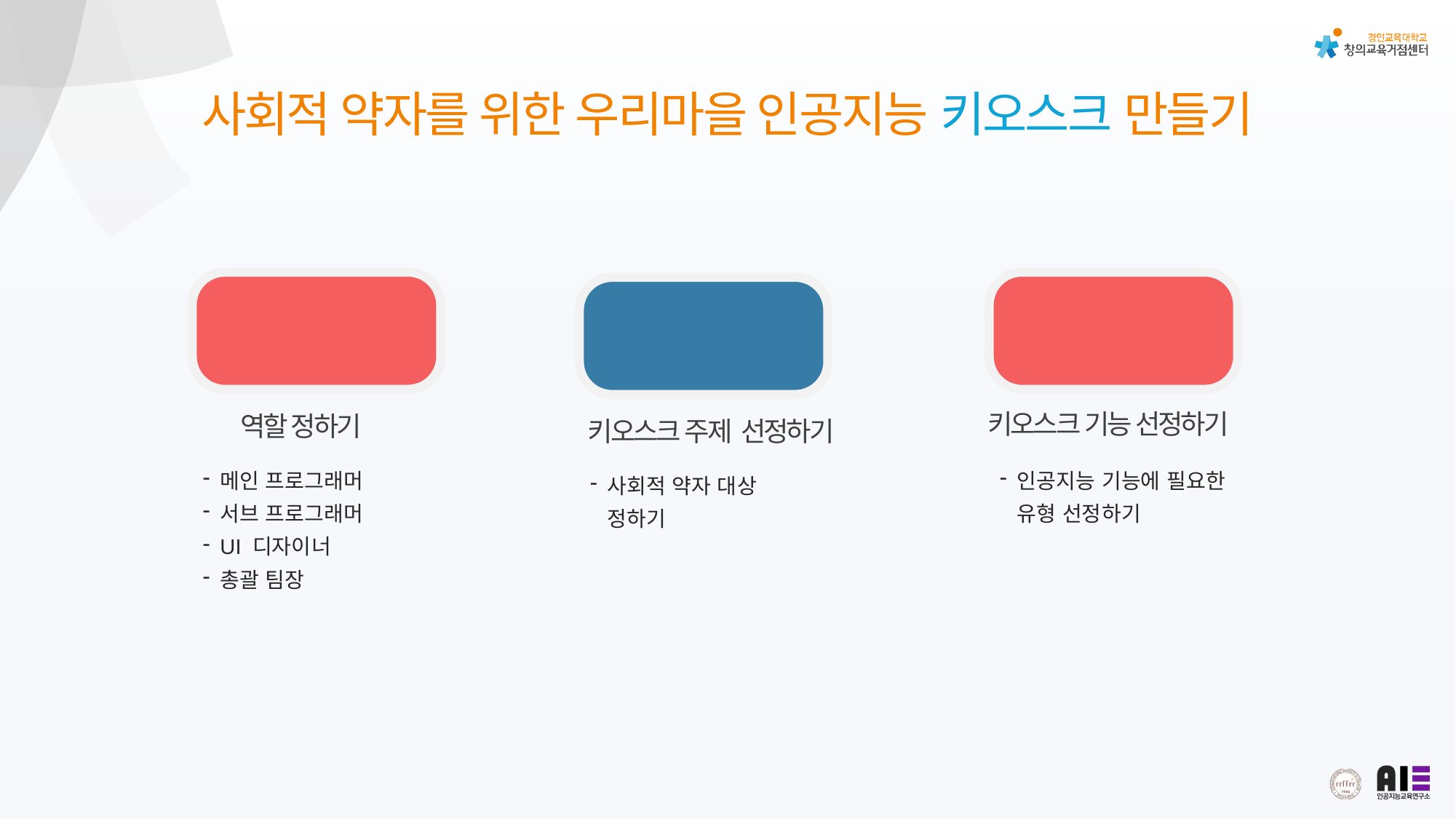

사회적 약자를 위한 우리마을 인공지능 키오스크 만들기
01
역할 정하기
메인 프로그래머
서브 프로그래머
UI 디자이너
총괄 팀장

03

인공지능 기능에 필요한 유형 선정하기
02
키오스크 주제  선정하기
사회적 약자 대상 정하기
키오스크 기능 선정하기